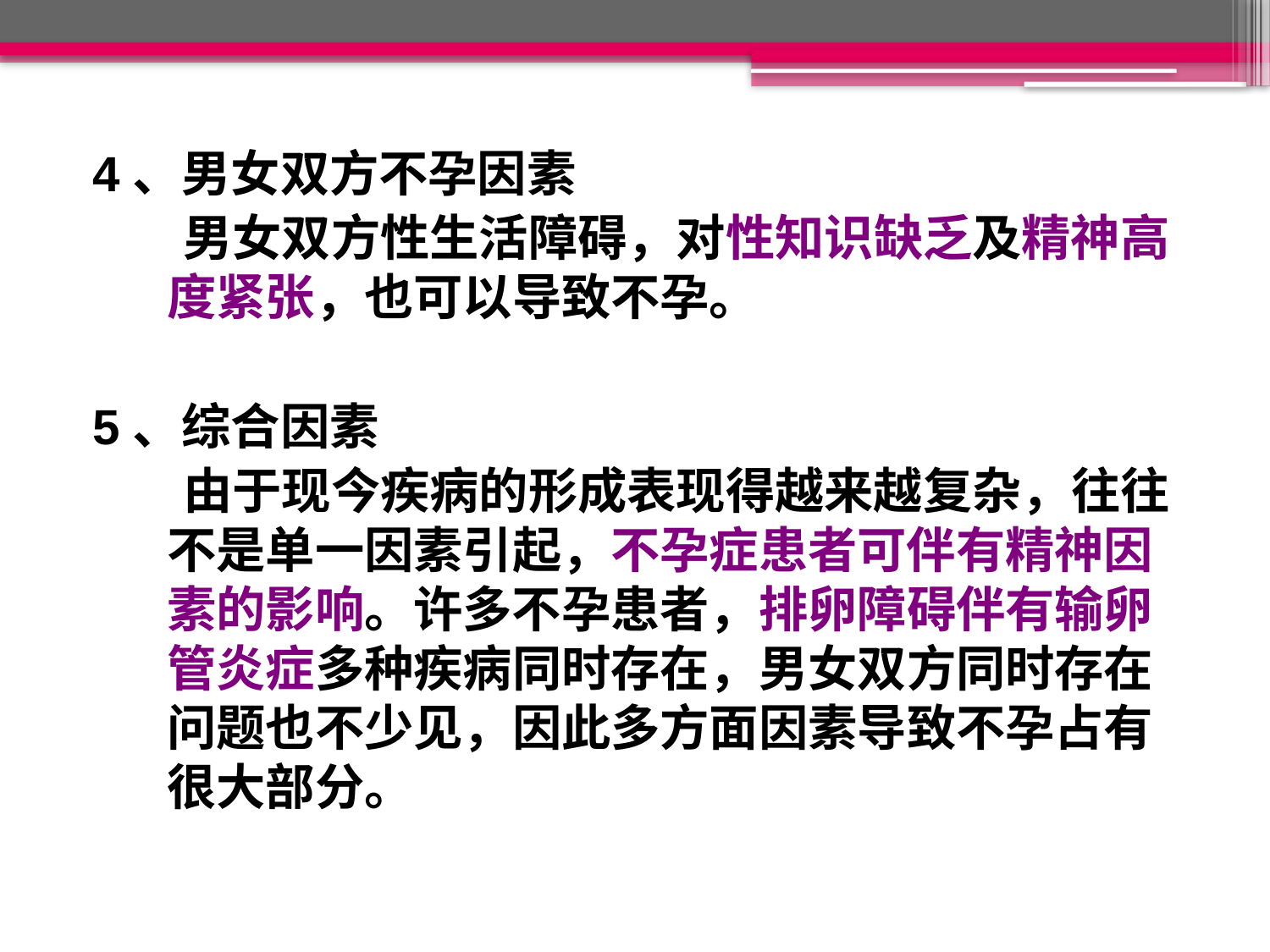

4、男女双方不孕因素
       男女双方性生活障碍，对性知识缺乏及精神高度紧张，也可以导致不孕。

5、综合因素
       由于现今疾病的形成表现得越来越复杂，往往不是单一因素引起，不孕症患者可伴有精神因素的影响。许多不孕患者，排卵障碍伴有输卵管炎症多种疾病同时存在，男女双方同时存在问题也不少见，因此多方面因素导致不孕占有很大部分。